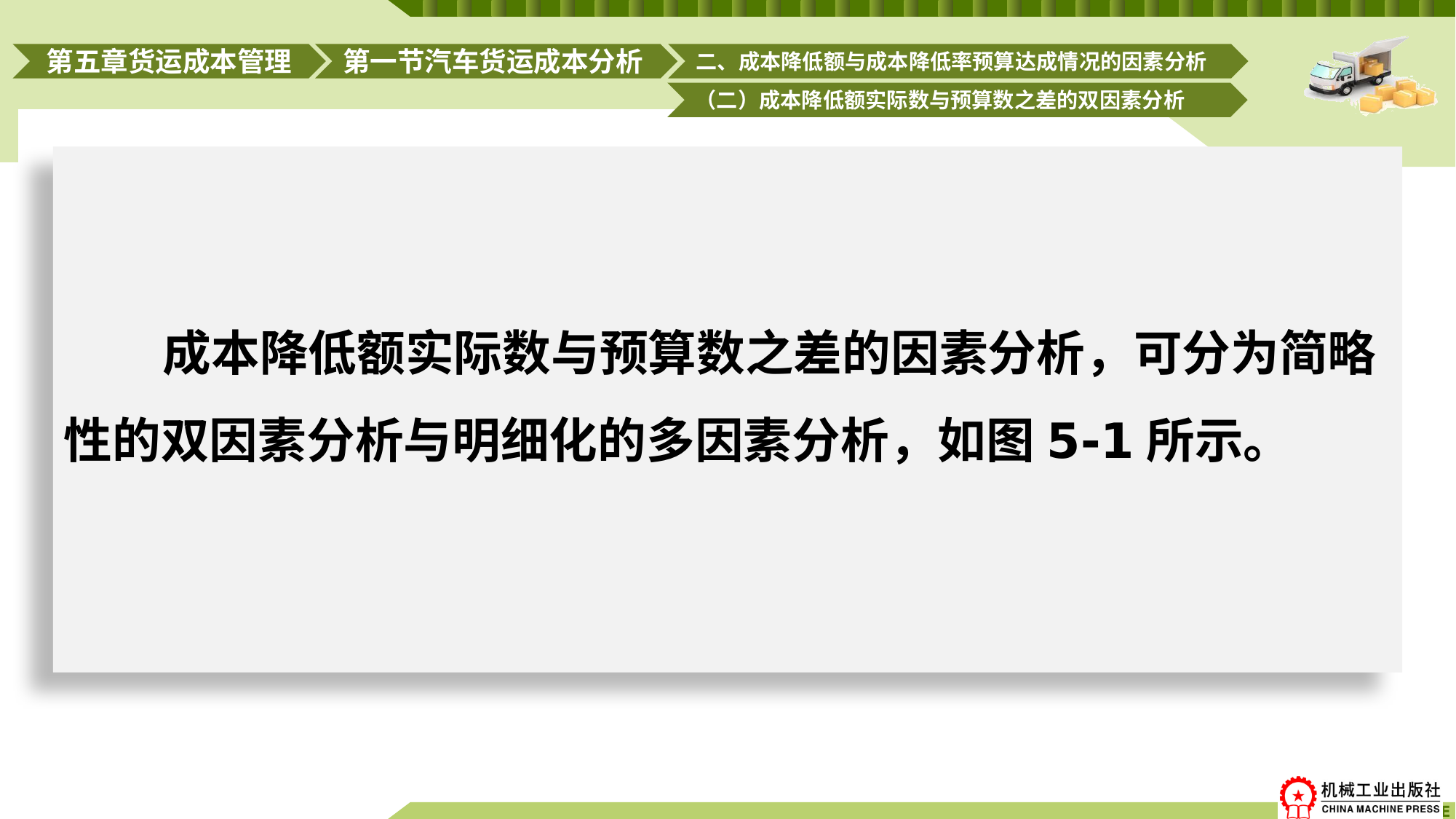

第一节汽车货运成本分析
二、成本降低额与成本降低率预算达成情况的因素分析
第五章货运成本管理
（二）成本降低额实际数与预算数之差的双因素分析
# 成本降低额实际数与预算数之差的因素分析，可分为简略性的双因素分析与明细化的多因素分析，如图5-1所示。